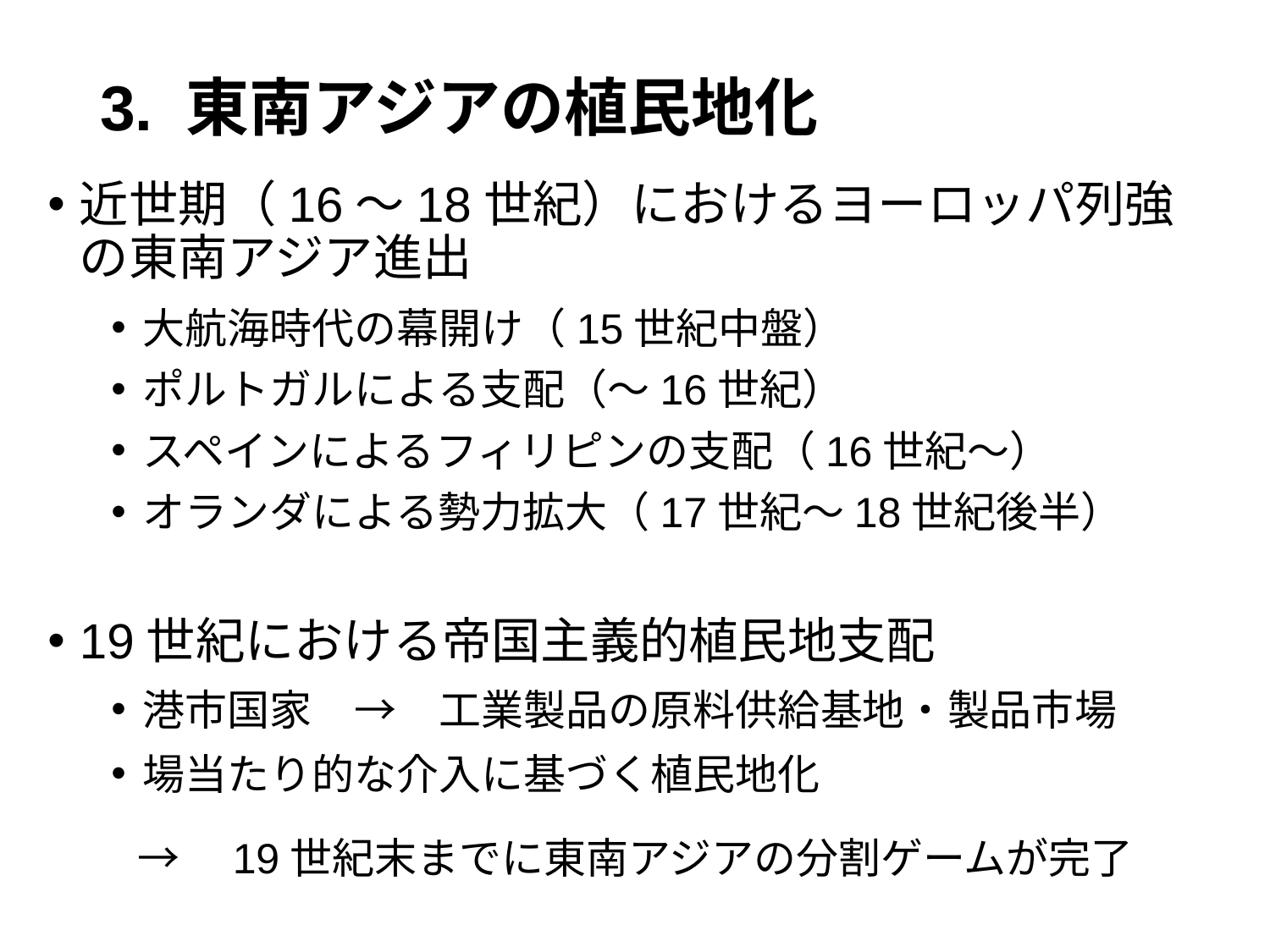

# 3. 東南アジアの植民地化
近世期（16～18世紀）におけるヨーロッパ列強の東南アジア進出
大航海時代の幕開け（15世紀中盤）
ポルトガルによる支配（～16世紀）
スペインによるフィリピンの支配（16世紀～）
オランダによる勢力拡大（17世紀～18世紀後半）

19世紀における帝国主義的植民地支配
港市国家　→　工業製品の原料供給基地・製品市場
場当たり的な介入に基づく植民地化

　→　19世紀末までに東南アジアの分割ゲームが完了